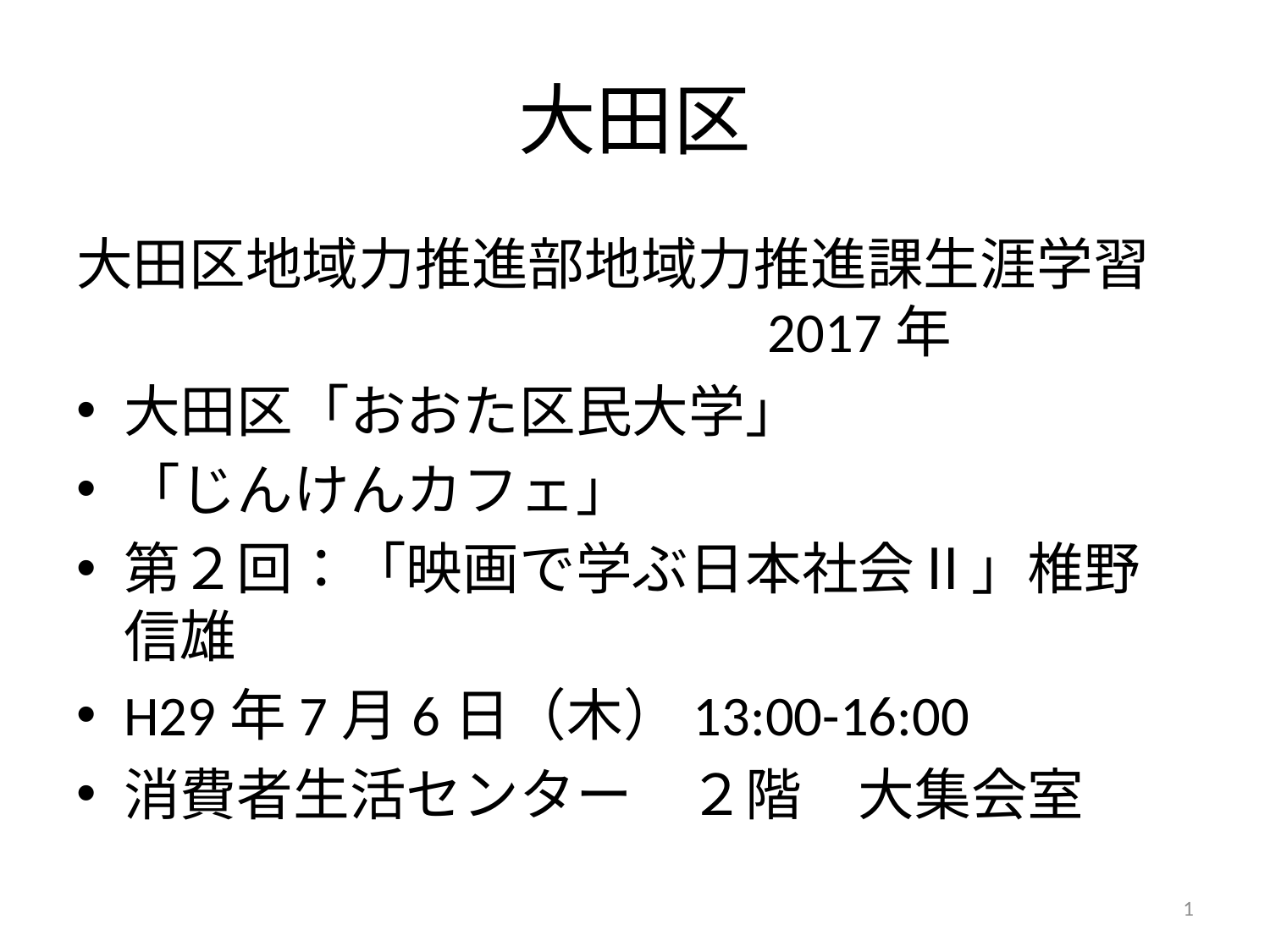

# 大田区
大田区地域力推進部地域力推進課生涯学習　　　　　　　　　　　　2017年
大田区「おおた区民大学」
「じんけんカフェ」
第２回：「映画で学ぶ日本社会Ⅱ」椎野信雄
H29年7月6日（木）13:00-16:00
消費者生活センター　２階　大集会室
1